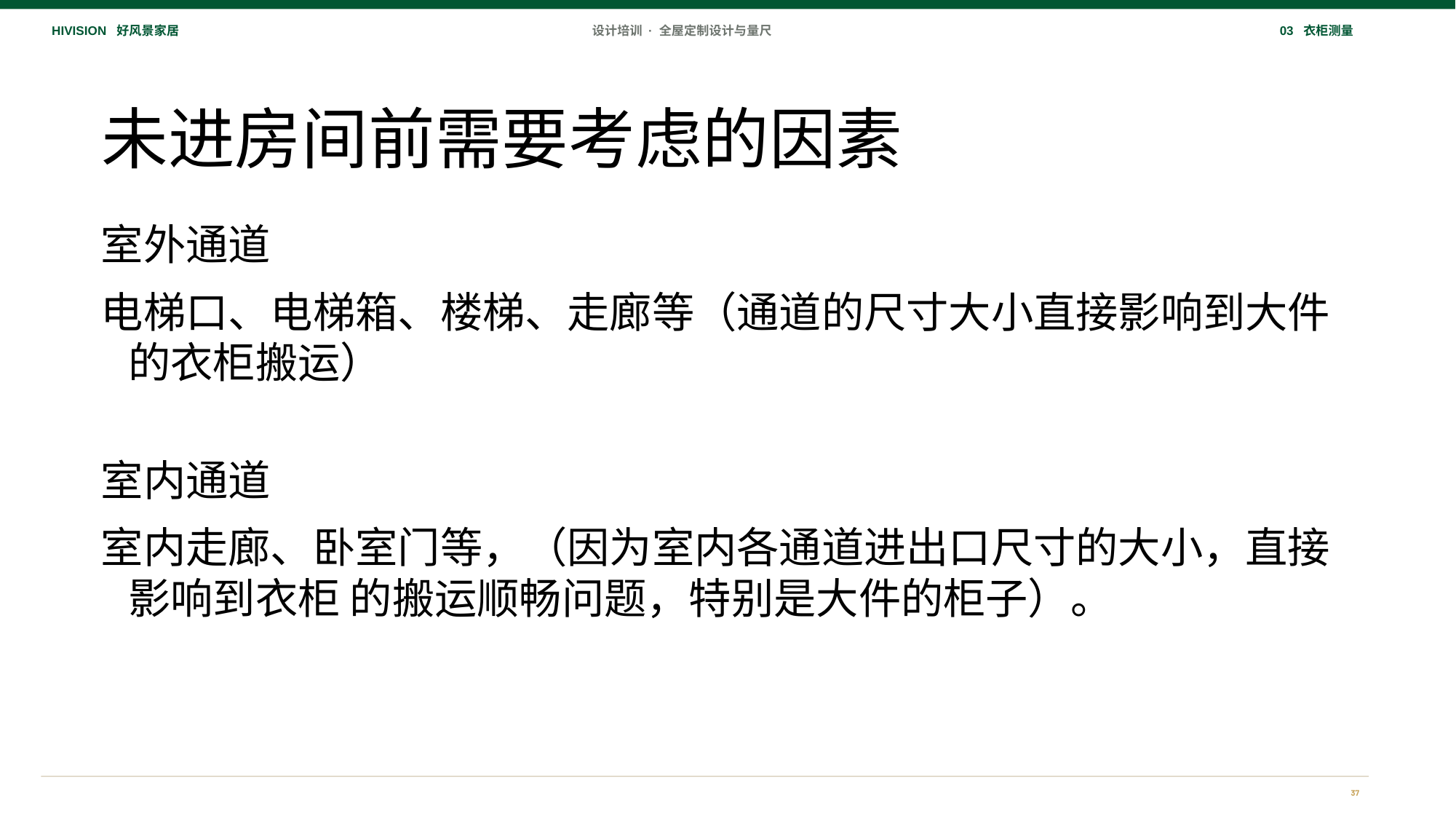

HIVISION  好风景家居
设计培训 · 全屋定制设计与量尺
03  衣柜测量
# 未进房间前需要考虑的因素
室外通道
电梯口、电梯箱、楼梯、走廊等（通道的尺寸大小直接影响到大件的衣柜搬运）

室内通道
室内走廊、卧室门等，（因为室内各通道进出口尺寸的大小，直接影响到衣柜 的搬运顺畅问题，特别是大件的柜子）。

37